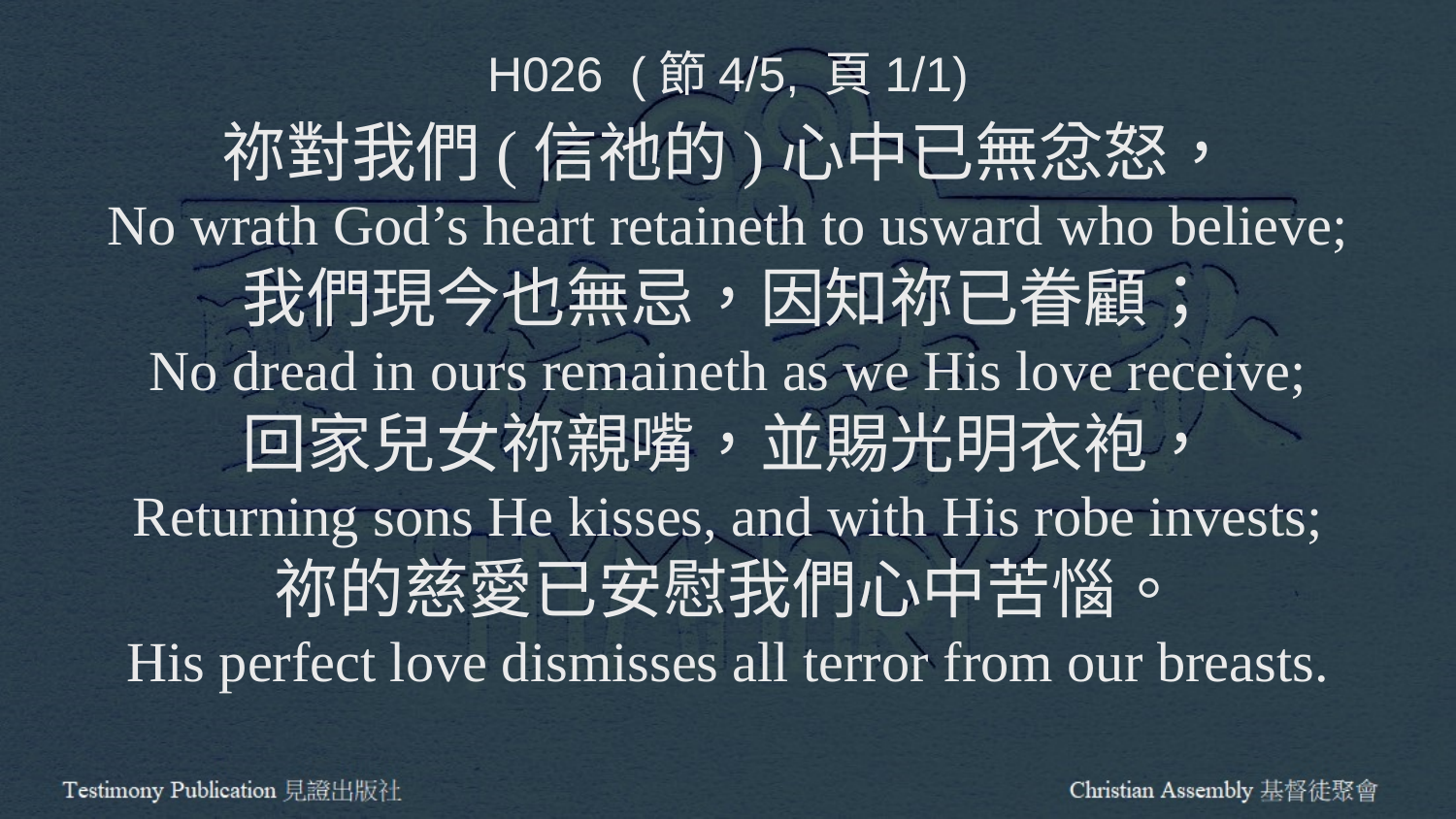

H026  (節4/5, 頁1/1)
祢對我們(信祂的)心中已無忿怒，
No wrath God’s heart retaineth to usward who believe;
我們現今也無忌，因知祢已眷顧；
No dread in ours remaineth as we His love receive;
回家兒女祢親嘴，並賜光明衣袍，
Returning sons He kisses, and with His robe invests;
祢的慈愛已安慰我們心中苦惱。
His perfect love dismisses all terror from our breasts.